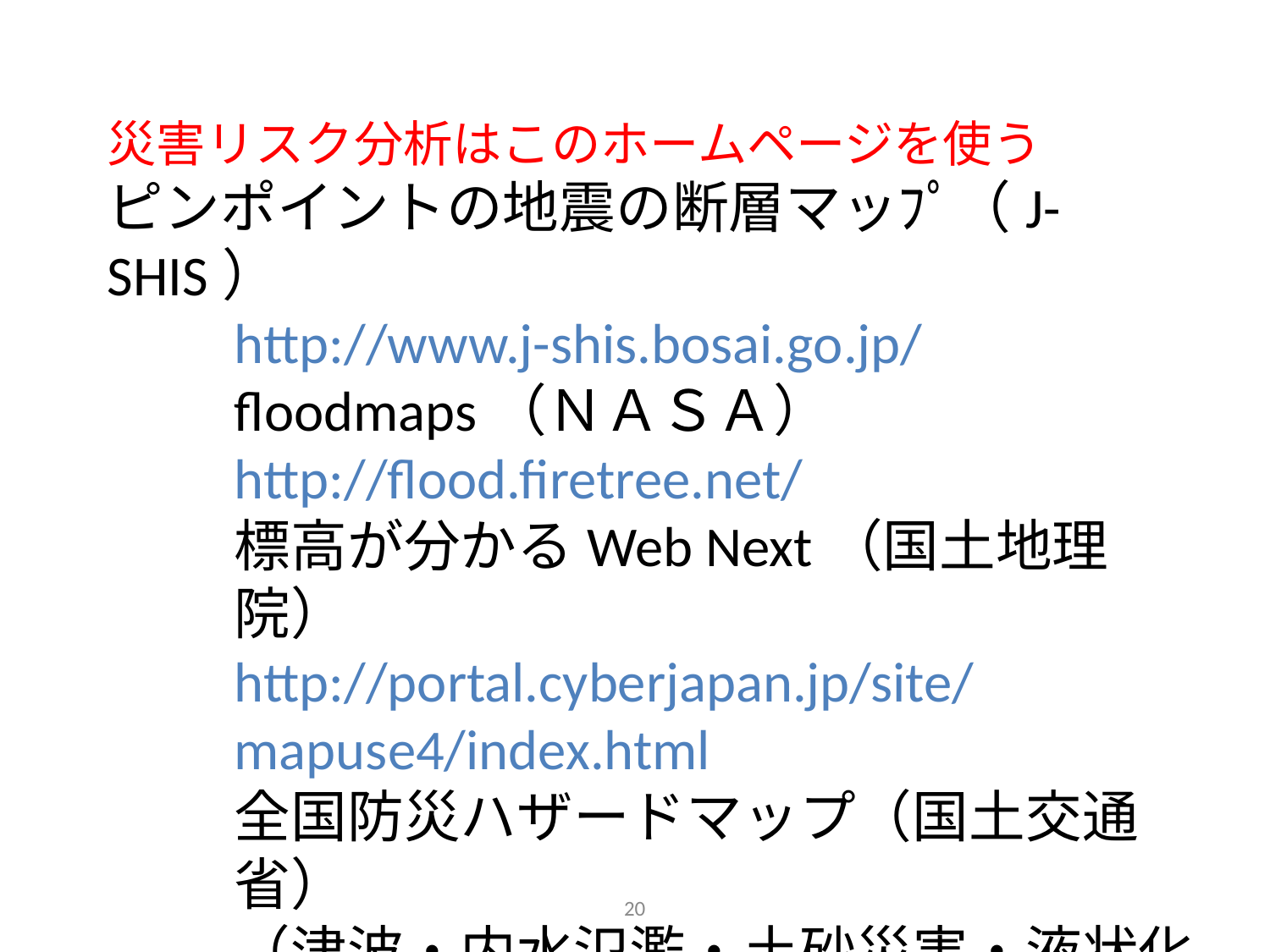

災害リスク分析はこのホームページを使う
ピンポイントの地震の断層マッﾌﾟ（J-SHIS）
http://www.j-shis.bosai.go.jp/
floodmaps（ＮＡＳＡ）
http://flood.firetree.net/
標高が分かるWeb Next（国土地理院）
http://portal.cyberjapan.jp/site/mapuse4/index.html
全国防災ハザードマップ（国土交通省）
（津波・内水氾濫・土砂災害・液状化など）
http://disaportal.gsi.go.jp/
20